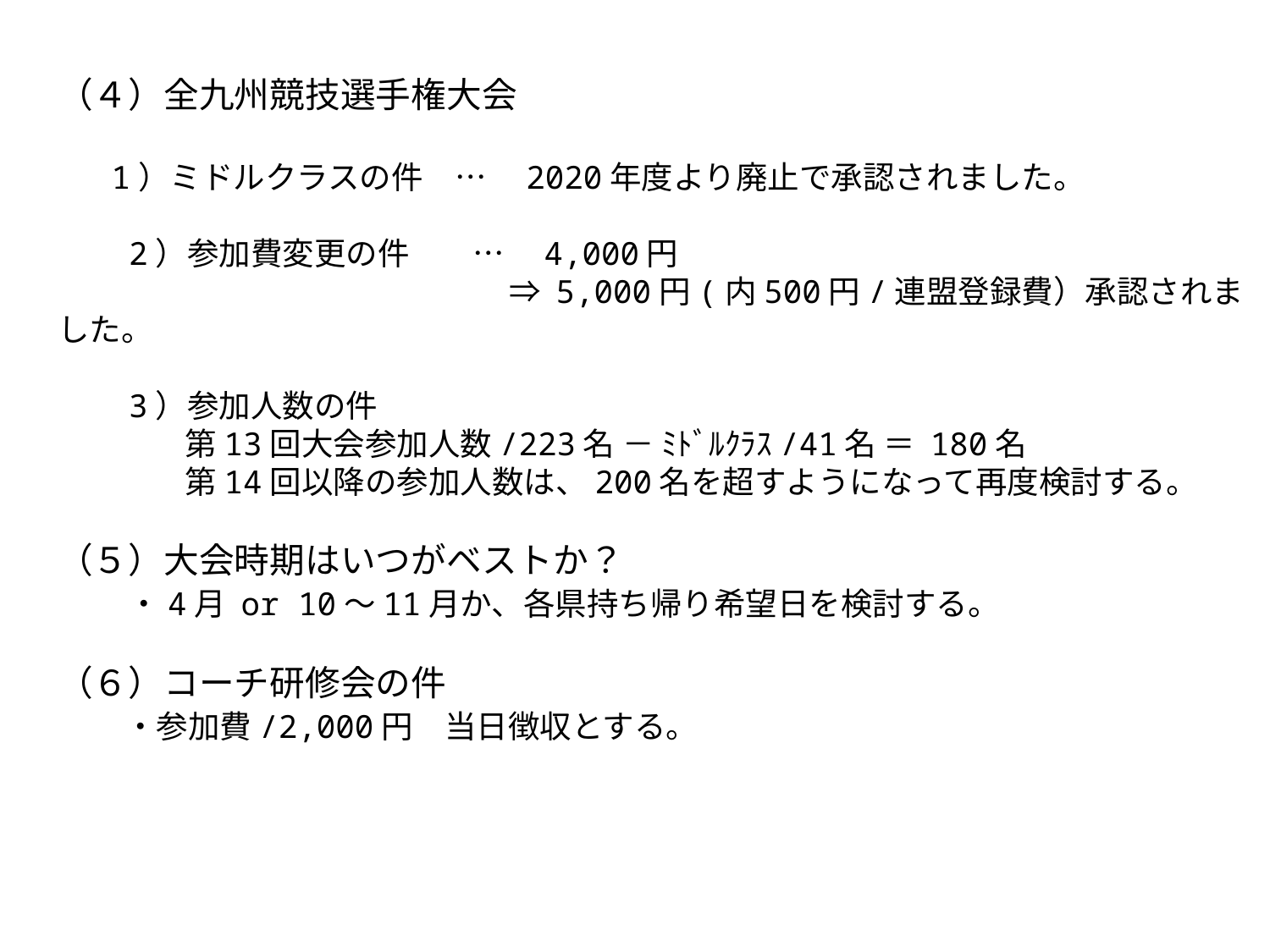

# （４）全九州競技選手権大会 　  1）ミドルクラスの件　…　2020年度より廃止で承認されました。 　　2）参加費変更の件　　…　4,000円 　　　　　　　　　　　　　　 ⇒ 5,000円(内500円/連盟登録費）承認されました。 　　3）参加人数の件 　　　　第13回大会参加人数/223名 － ﾐﾄﾞﾙｸﾗｽ/41名 ＝ 180名 　　　　第14回以降の参加人数は、200名を超すようになって再度検討する。 　　　　 （５）大会時期はいつがベストか？ 　　・4月 or 10～11月か、各県持ち帰り希望日を検討する。 　 （６）コーチ研修会の件 　　・参加費/2,000円　当日徴収とする。